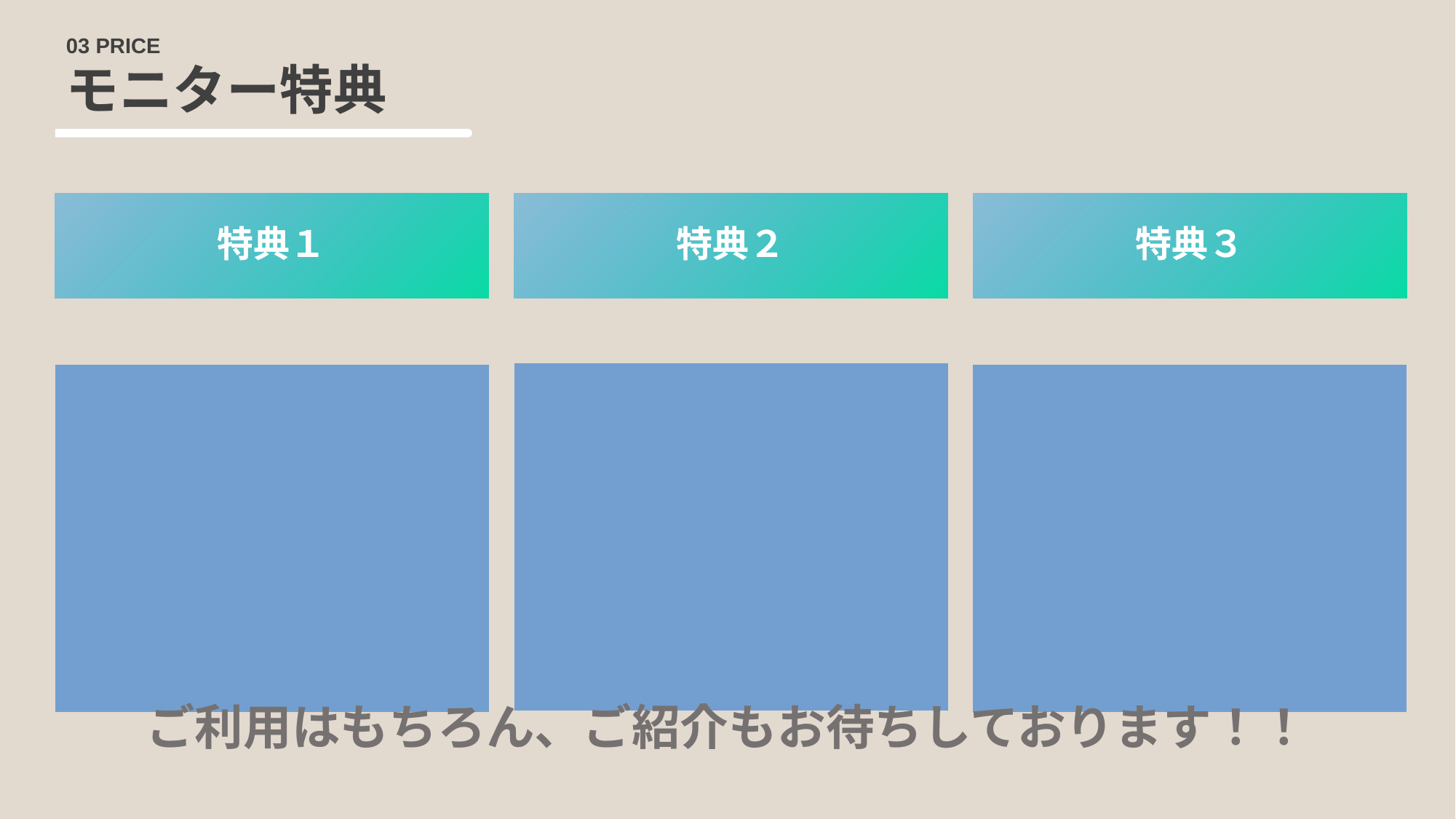

03 PRICE
# モニター特典
特典１
特典２
特典３
プレミアムプランが
22,000円
で利用可能！
初期設定費用
無料

※WordPress以外の場合 設置費用 相談
１社ご紹介に付き
22,000円
キャッシュバック

※スタンダードプラン以上のご契約に限ります
ご利用はもちろん、ご紹介もお待ちしております！！